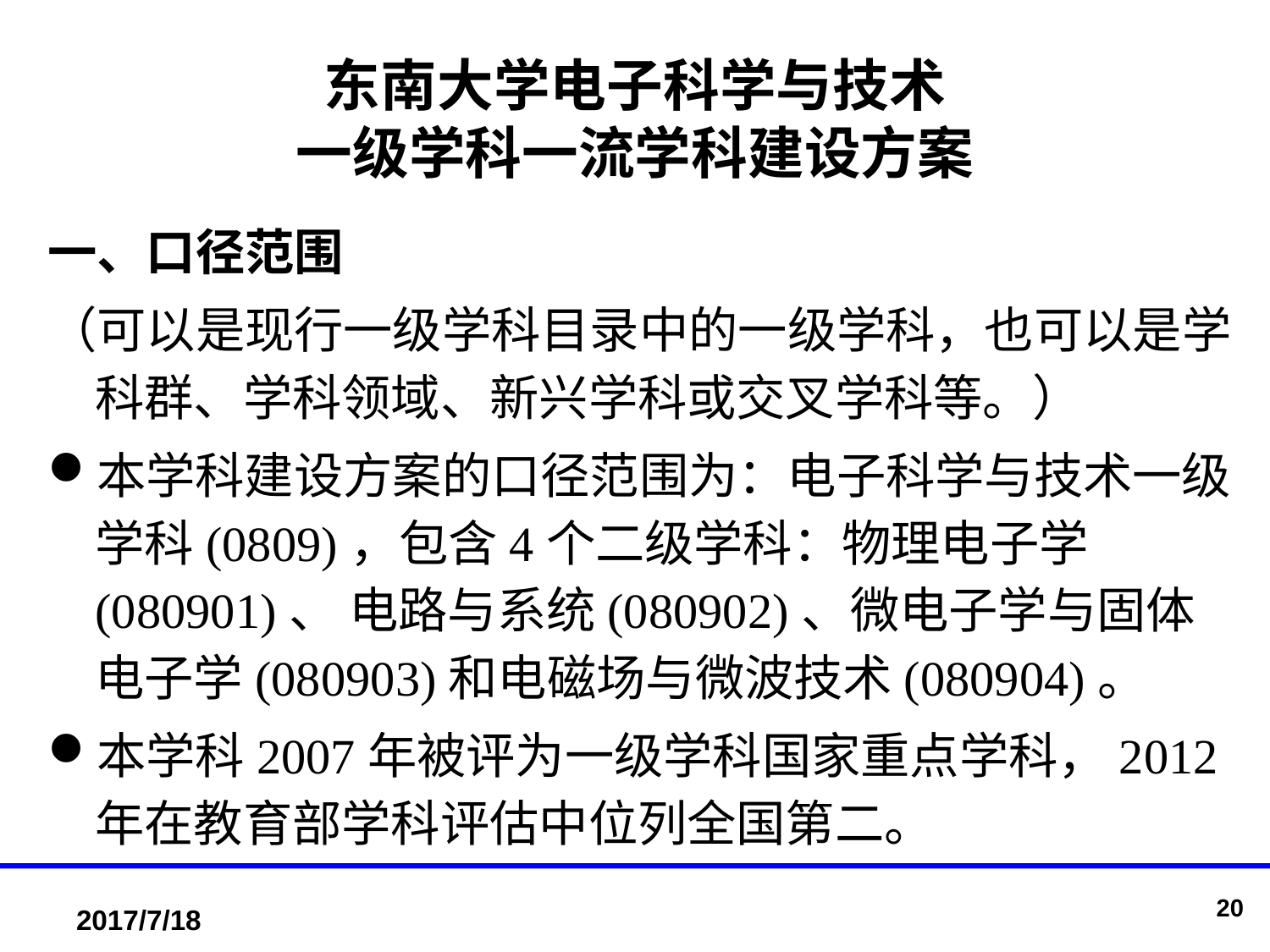

# 东南大学电子科学与技术 一级学科一流学科建设方案
一、口径范围
（可以是现行一级学科目录中的一级学科，也可以是学科群、学科领域、新兴学科或交叉学科等。）
本学科建设方案的口径范围为：电子科学与技术一级学科(0809)，包含4个二级学科：物理电子学(080901)、 电路与系统(080902)、微电子学与固体电子学(080903)和电磁场与微波技术(080904)。
本学科2007年被评为一级学科国家重点学科，2012年在教育部学科评估中位列全国第二。
20
2017/7/18